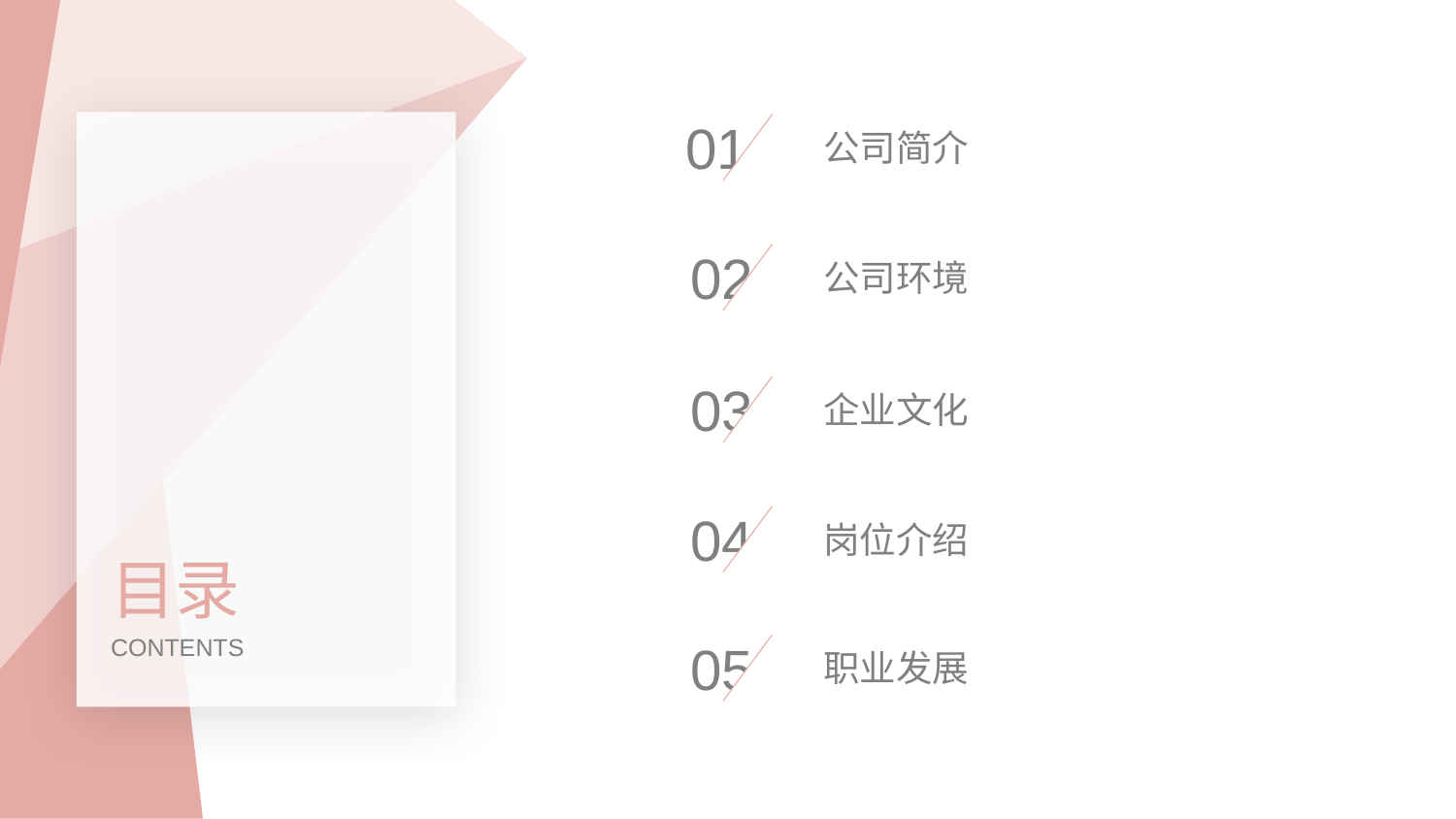

01

公司简介

02

公司环境
03

企业文化
04

岗位介绍
目录
CONTENTS
05

职业发展